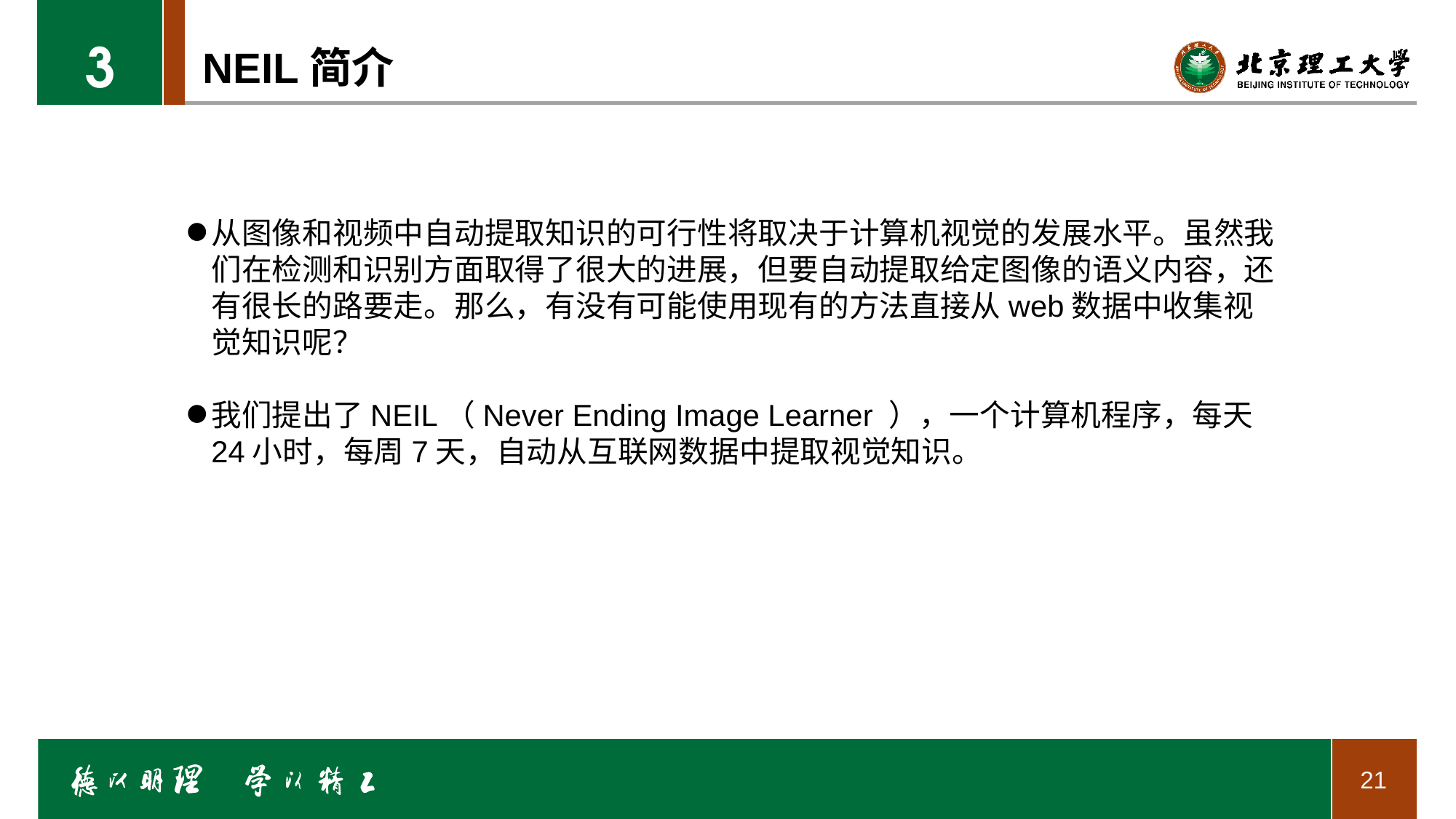

3
# NEIL简介
从图像和视频中自动提取知识的可行性将取决于计算机视觉的发展水平。虽然我们在检测和识别方面取得了很大的进展，但要自动提取给定图像的语义内容，还有很长的路要走。那么，有没有可能使用现有的方法直接从web数据中收集视觉知识呢？

我们提出了NEIL（Never Ending Image Learner ），一个计算机程序，每天24小时，每周7天，自动从互联网数据中提取视觉知识。